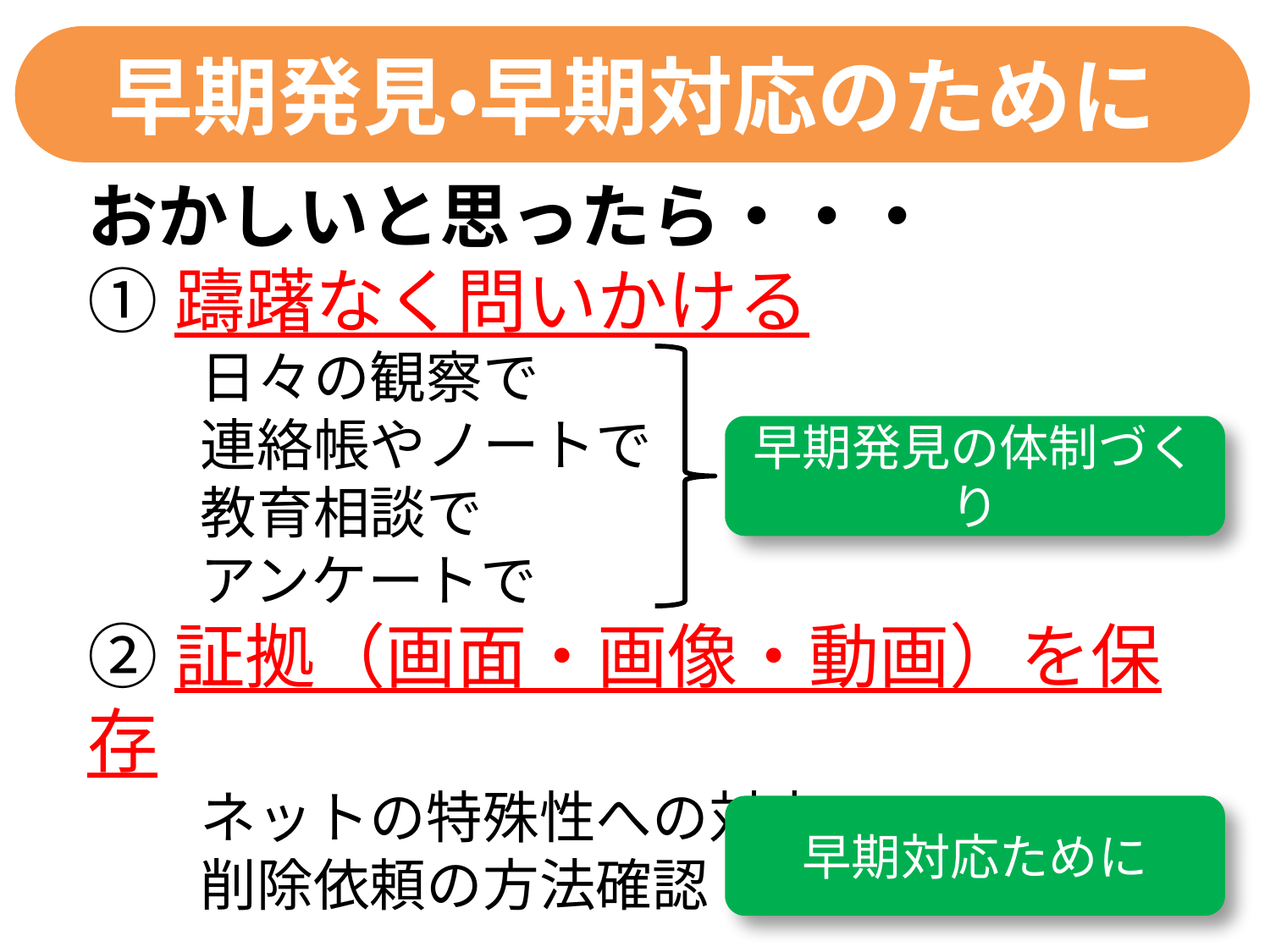

早期発見・早期対応のために
おかしいと思ったら・・・
①躊躇なく問いかける
　　日々の観察で
　　連絡帳やノートで
　　教育相談で
　　アンケートで
②証拠（画面・画像・動画）を保存
　　ネットの特殊性への対応
　　削除依頼の方法確認

早期発見の体制づくり
早期対応ために